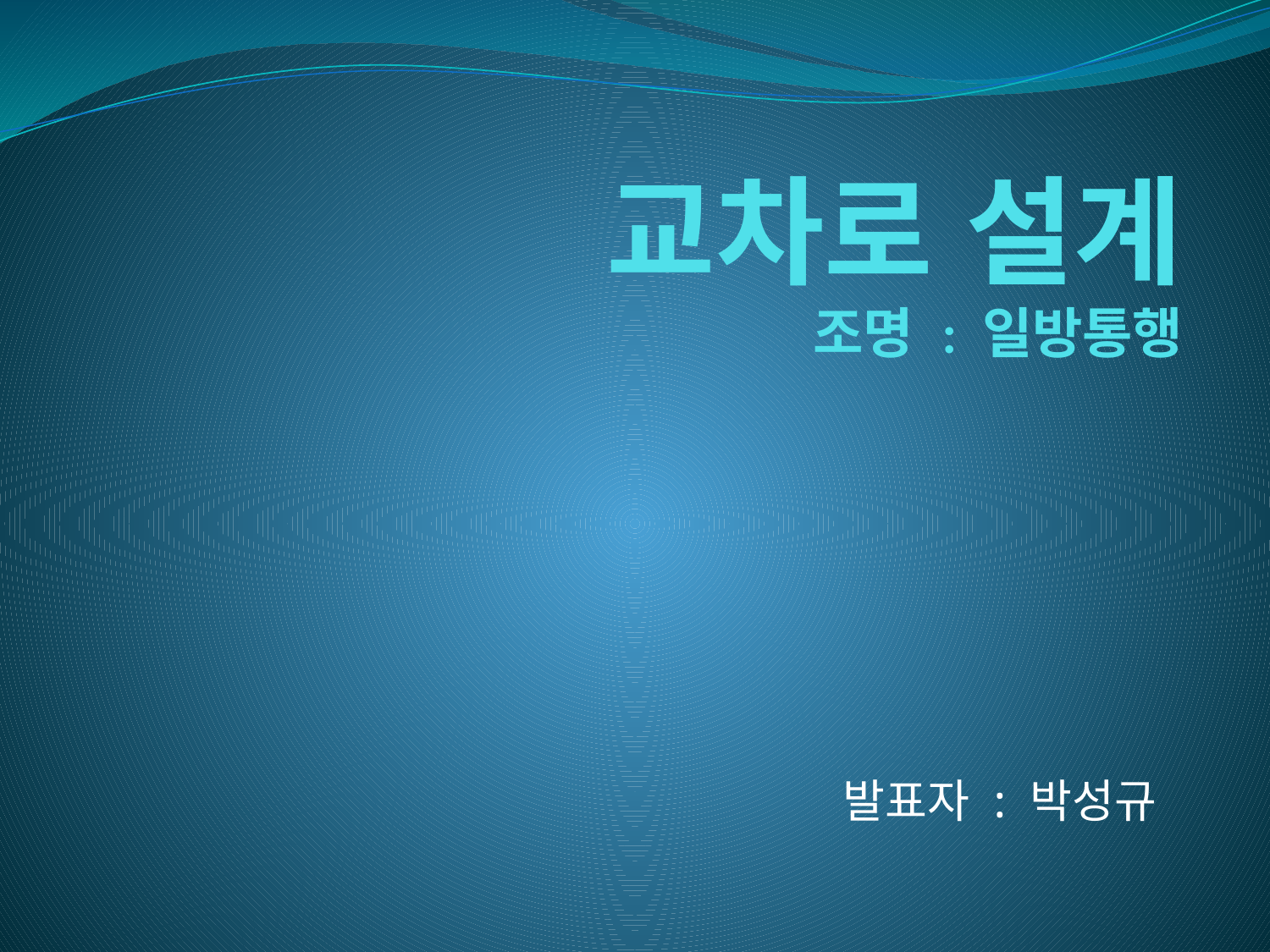

# 교차로 설계 조명 : 일방통행
발표자 : 박성규